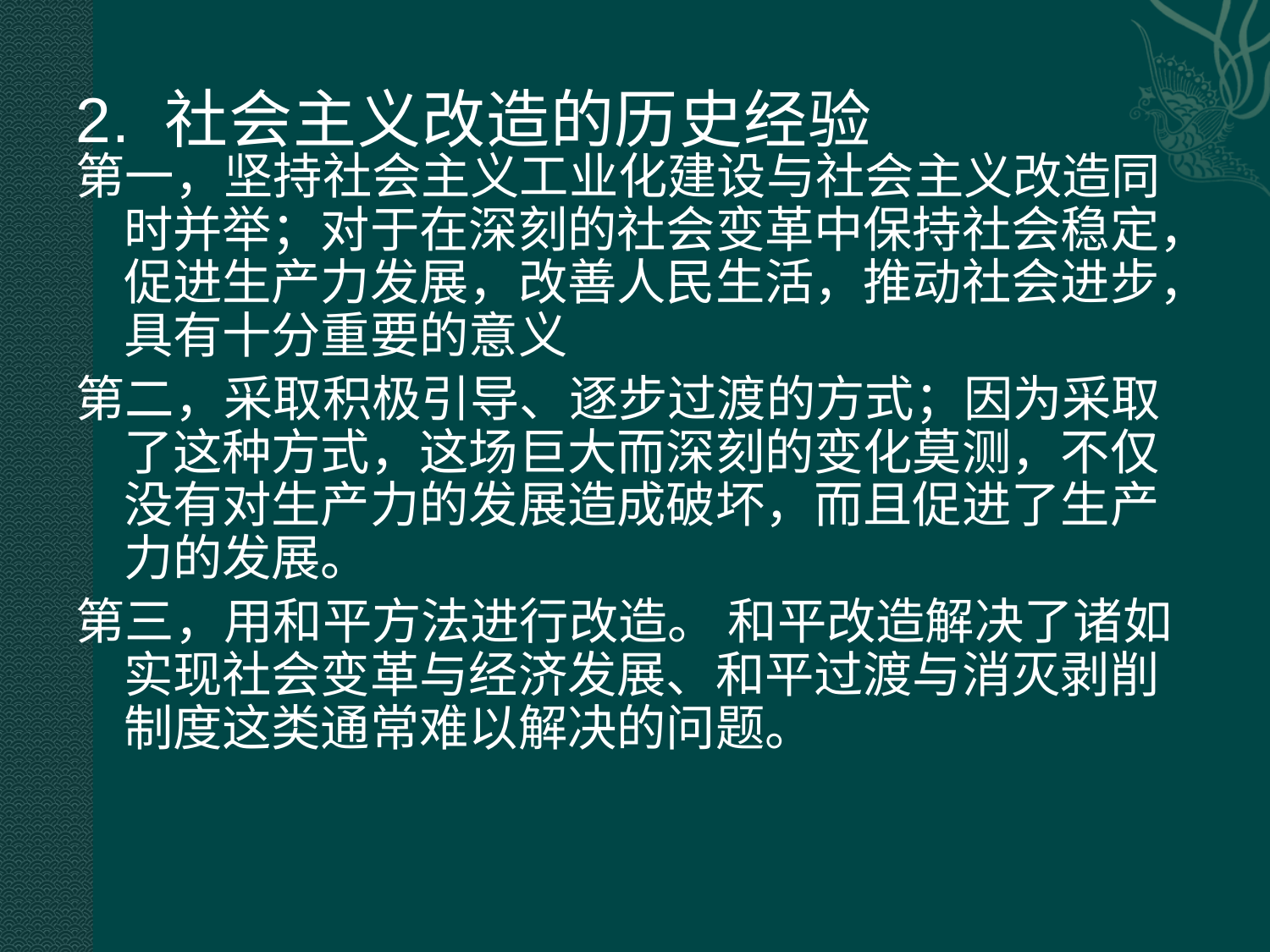

# 2. 社会主义改造的历史经验
第一，坚持社会主义工业化建设与社会主义改造同时并举；对于在深刻的社会变革中保持社会稳定，促进生产力发展，改善人民生活，推动社会进步，具有十分重要的意义
第二，采取积极引导、逐步过渡的方式；因为采取了这种方式，这场巨大而深刻的变化莫测，不仅没有对生产力的发展造成破坏，而且促进了生产力的发展。
第三，用和平方法进行改造。 和平改造解决了诸如实现社会变革与经济发展、和平过渡与消灭剥削制度这类通常难以解决的问题。